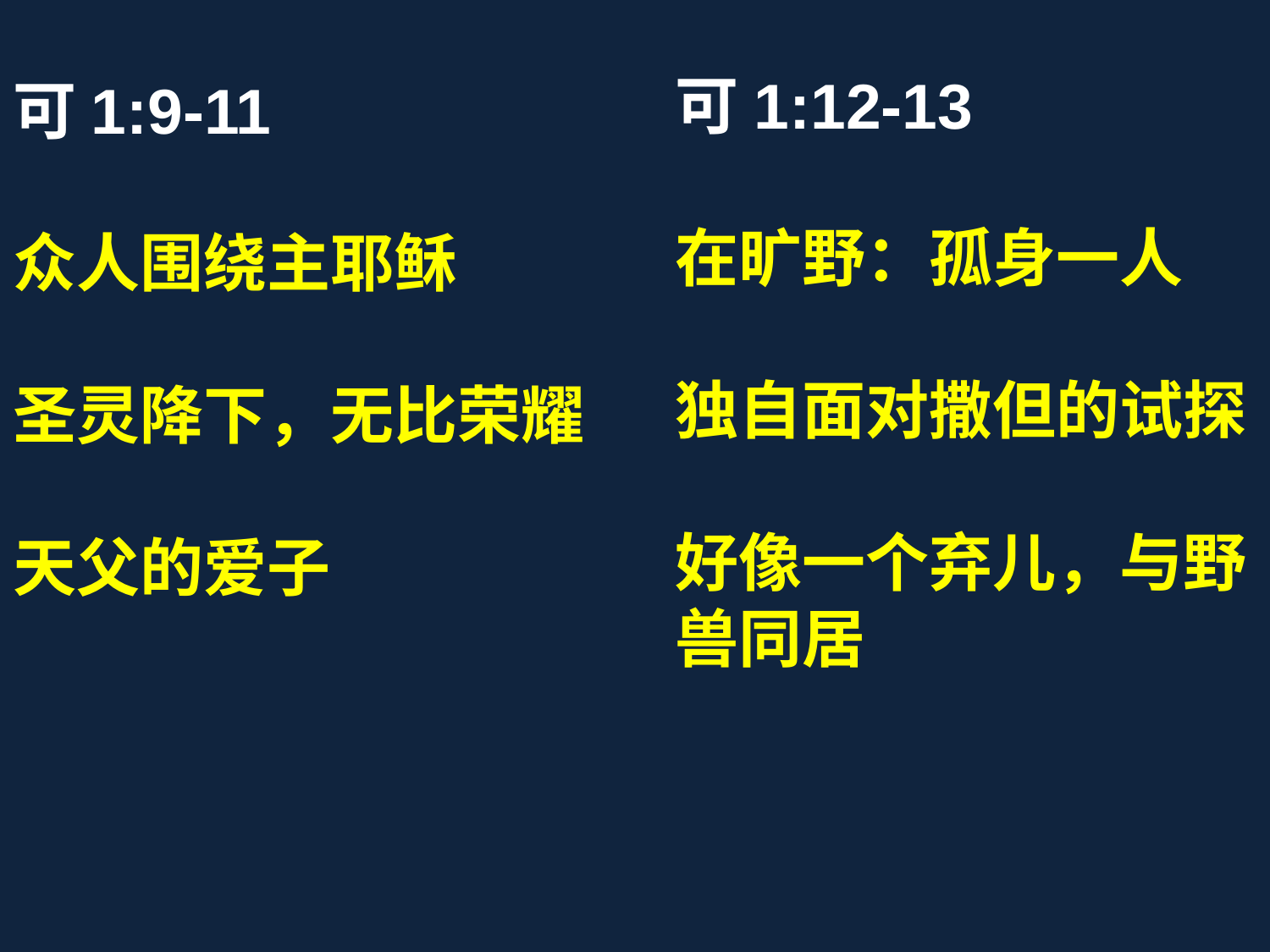

可1:9-11
众人围绕主耶稣
圣灵降下，无比荣耀
天父的爱子
可1:12-13
在旷野：孤身一人
独自面对撒但的试探
好像一个弃儿，与野兽同居